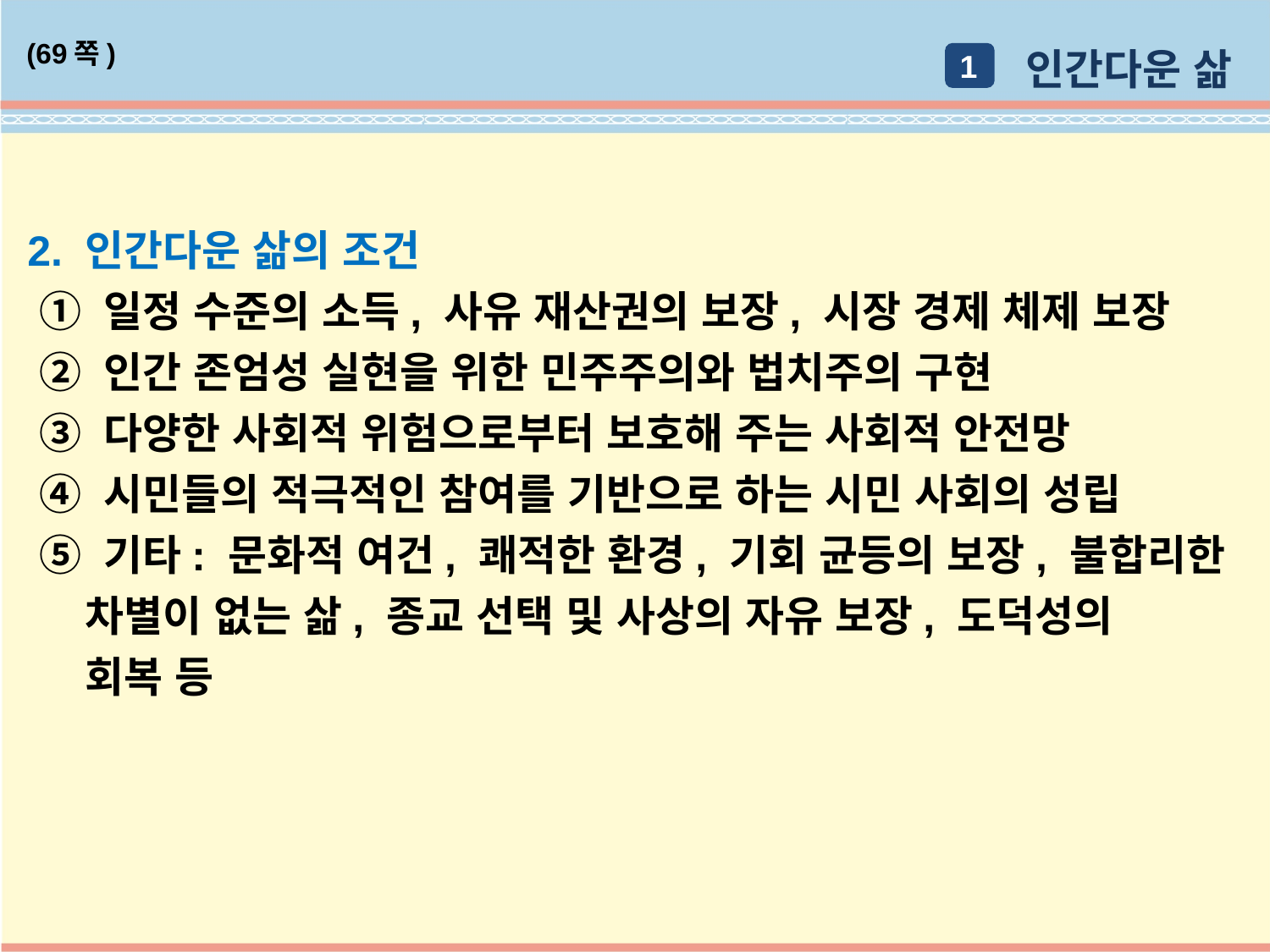

인간다운 삶
1
(69쪽)
2. 인간다운 삶의 조건
 ① 일정 수준의 소득, 사유 재산권의 보장, 시장 경제 체제 보장
 ② 인간 존엄성 실현을 위한 민주주의와 법치주의 구현
 ③ 다양한 사회적 위험으로부터 보호해 주는 사회적 안전망
 ④ 시민들의 적극적인 참여를 기반으로 하는 시민 사회의 성립
 ⑤ 기타: 문화적 여건, 쾌적한 환경, 기회 균등의 보장, 불합리한
    차별이 없는 삶, 종교 선택 및 사상의 자유 보장, 도덕성의
    회복 등